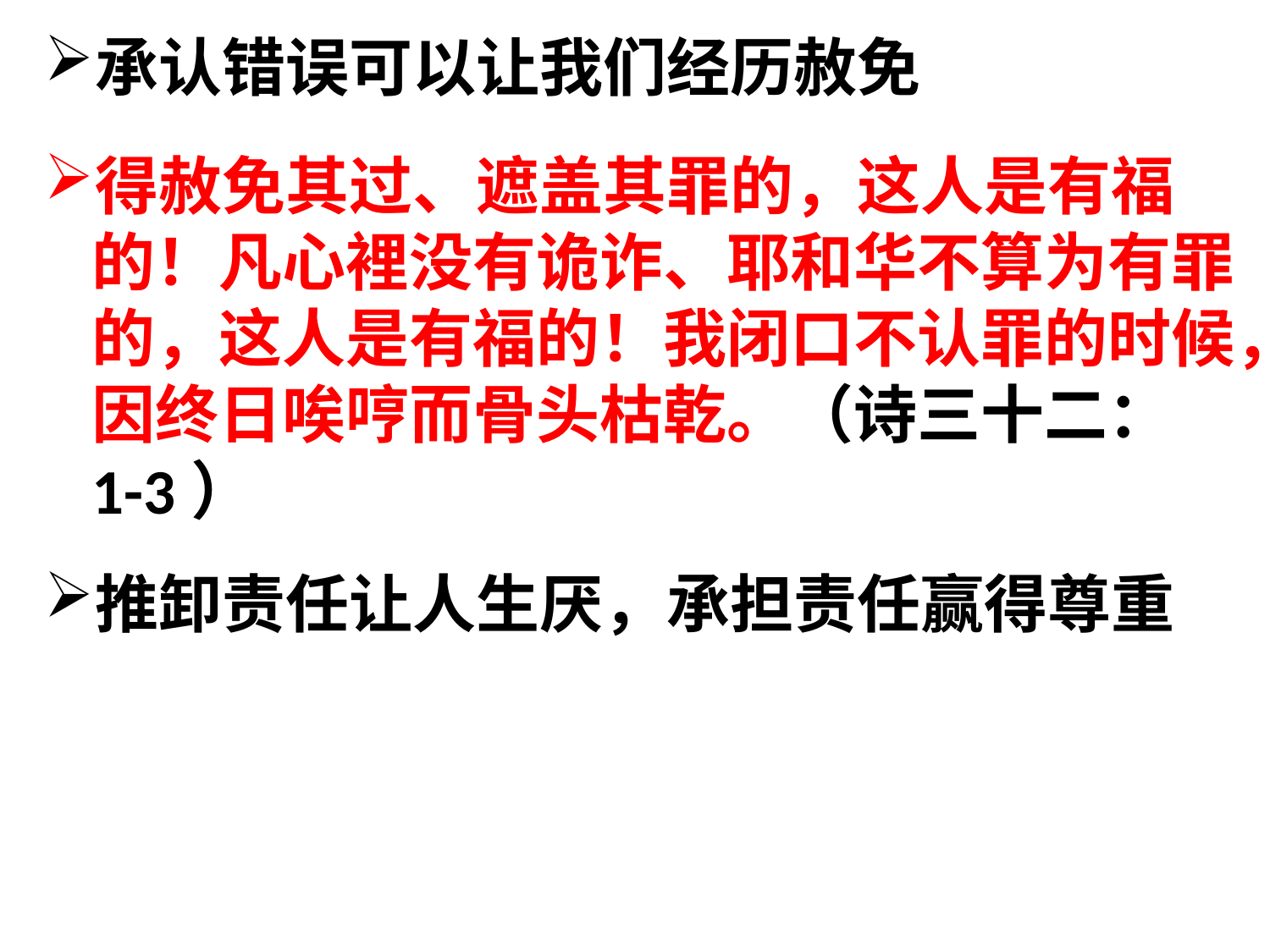

承认错误可以让我们经历赦免

得赦免其过、遮盖其罪的，这人是有福的！凡心裡没有诡诈、耶和华不算为有罪的，这人是有福的！我闭口不认罪的时候，因终日唉哼而骨头枯乾。（诗三十二：1-3）

推卸责任让人生厌，承担责任赢得尊重